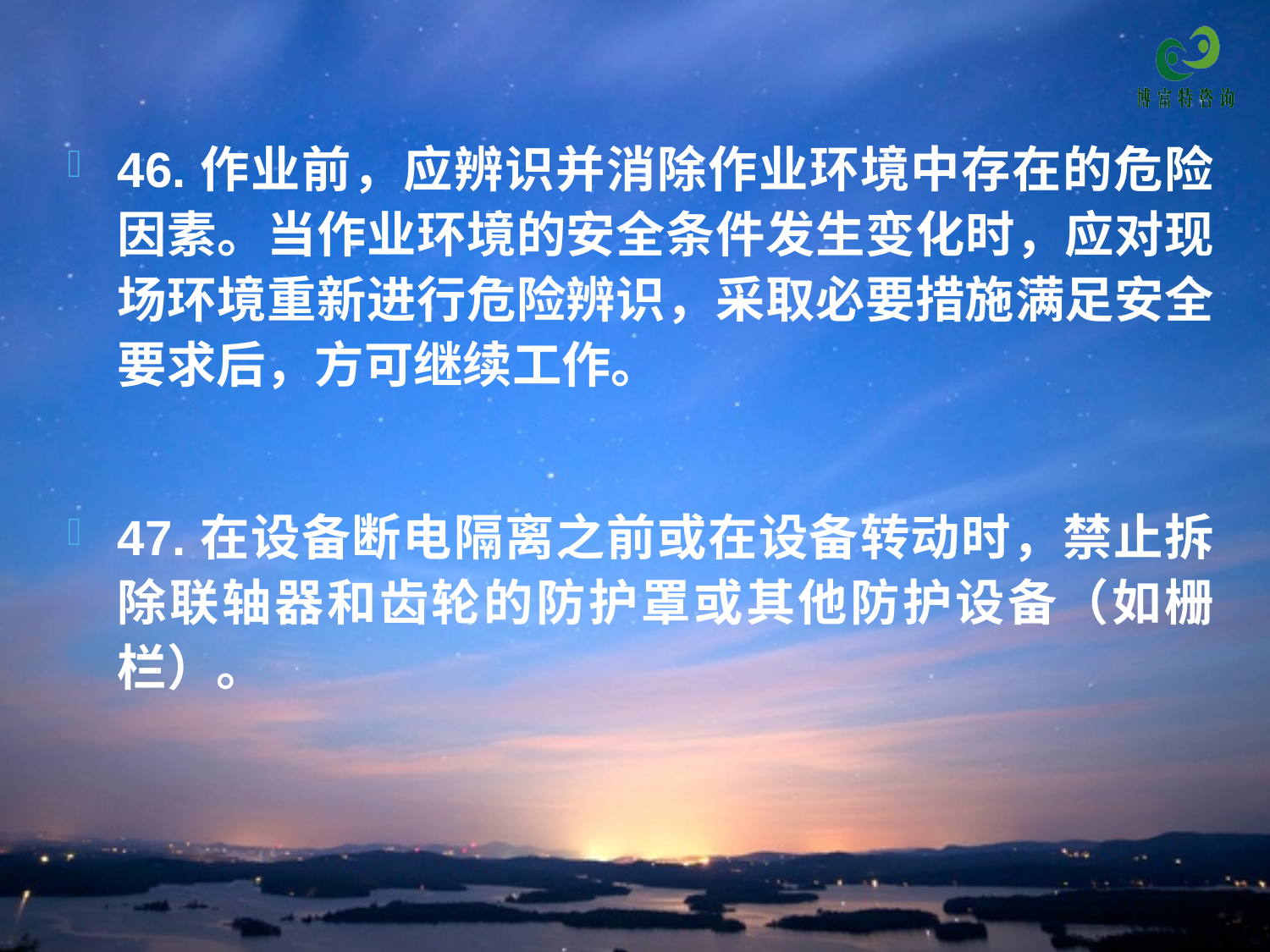

46.作业前，应辨识并消除作业环境中存在的危险因素。当作业环境的安全条件发生变化时，应对现场环境重新进行危险辨识，采取必要措施满足安全要求后，方可继续工作。

47.在设备断电隔离之前或在设备转动时，禁止拆除联轴器和齿轮的防护罩或其他防护设备（如栅栏）。